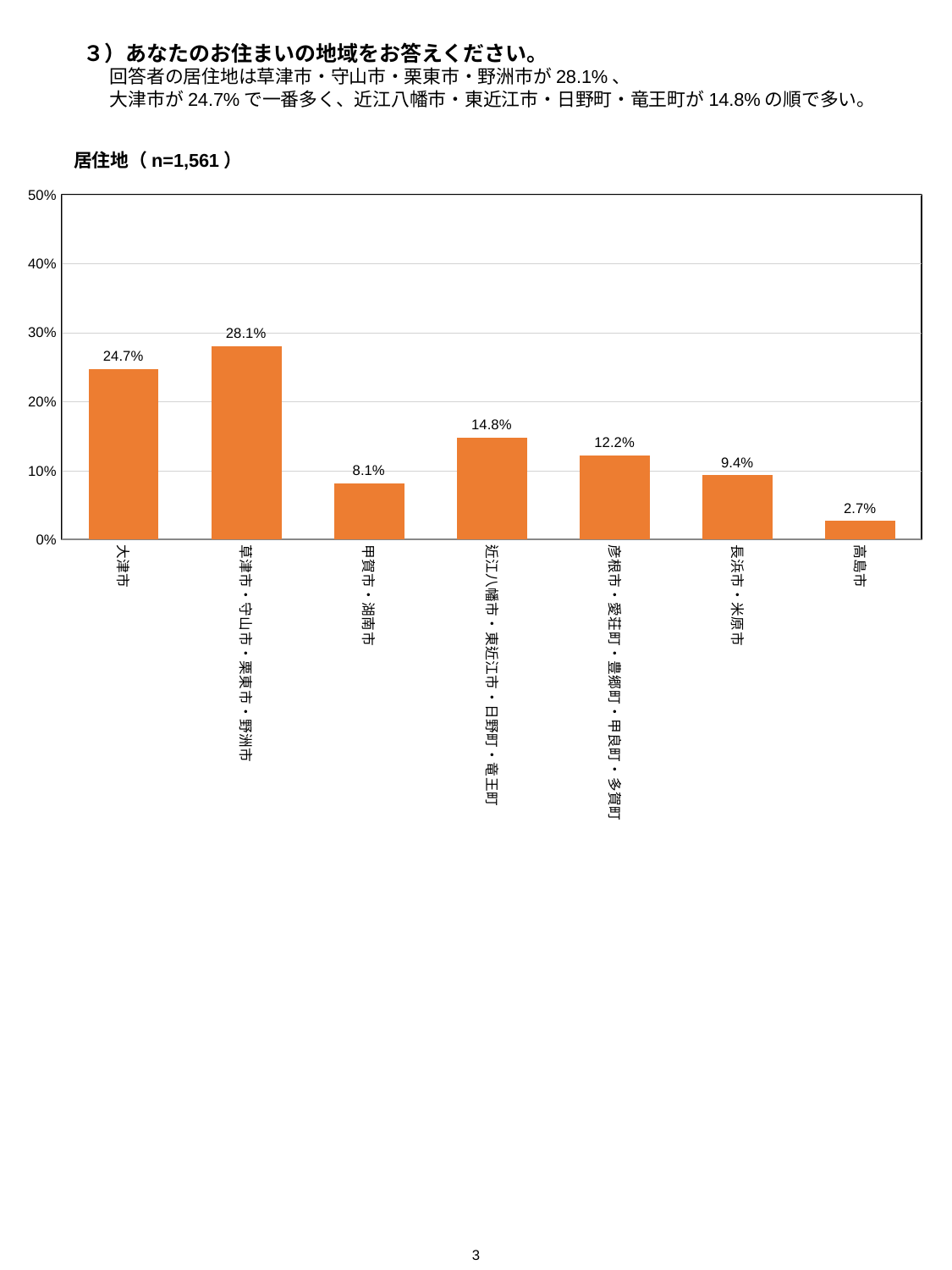

３）あなたのお住まいの地域をお答えください。
回答者の居住地は草津市・守山市・栗東市・野洲市が28.1%、
大津市が24.7%で一番多く、近江八幡市・東近江市・日野町・竜王町が14.8%の順で多い。
居住地（n=1,561）

### Chart

| Category |  |
|---|---|
| 大津市 | 24.72773862908392 |
| 草津市・守山市・栗東市・野洲市 | 28.05893657911595 |
| 甲賀市・湖南市 | 8.135810377962844 |
| 近江八幡市・東近江市・日野町・竜王町 | 14.798206278026907 |
| 彦根市・愛荘町・豊郷町・甲良町・多賀町 | 12.235746316463805 |
| 長浜市・米原市 | 9.352978859705317 |
| 高島市 | 2.690582959641256 |
3